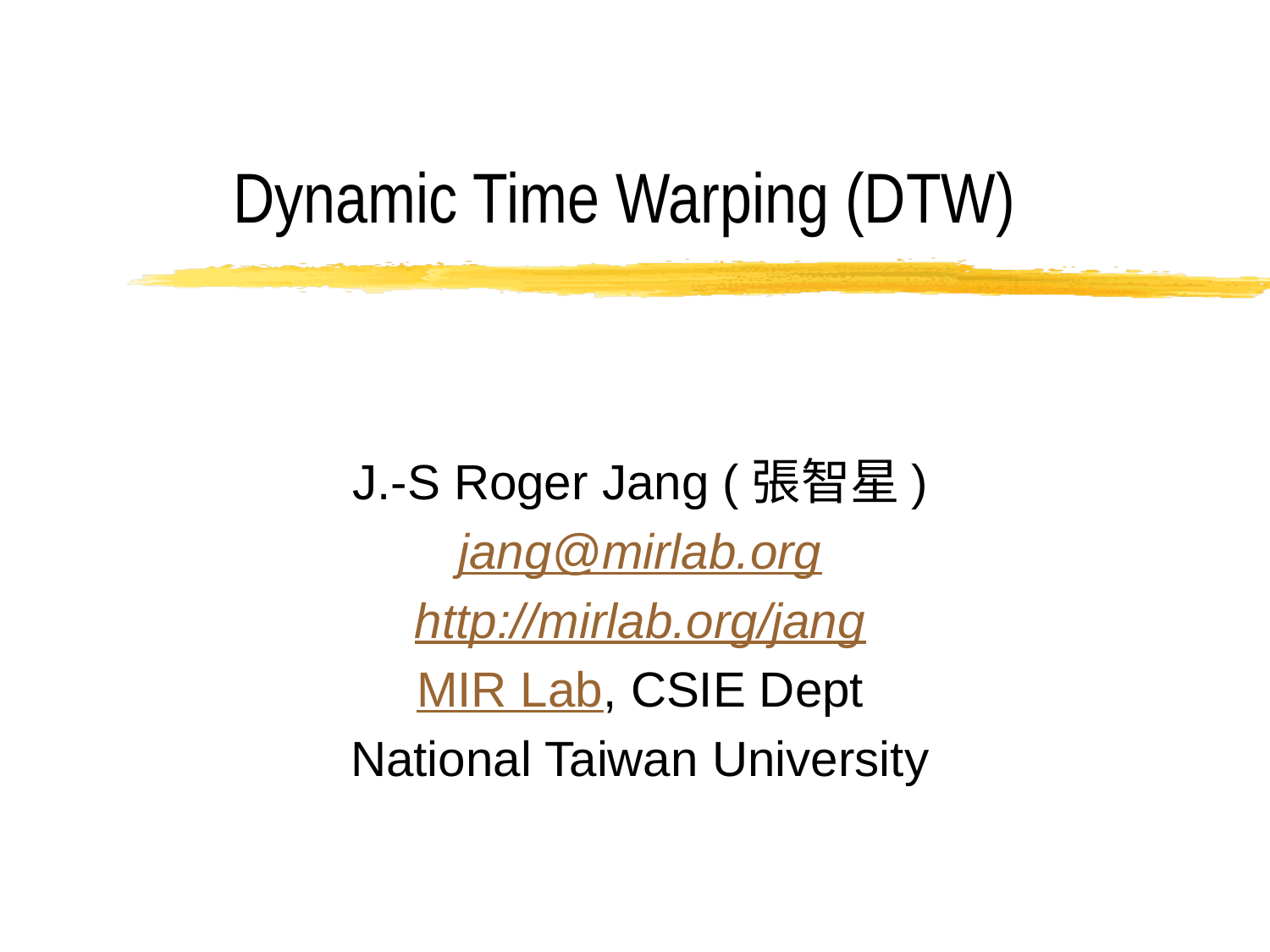

# Dynamic Time Warping (DTW)
J.-S Roger Jang (張智星)
jang@mirlab.org
http://mirlab.org/jang
MIR Lab, CSIE Dept
National Taiwan University